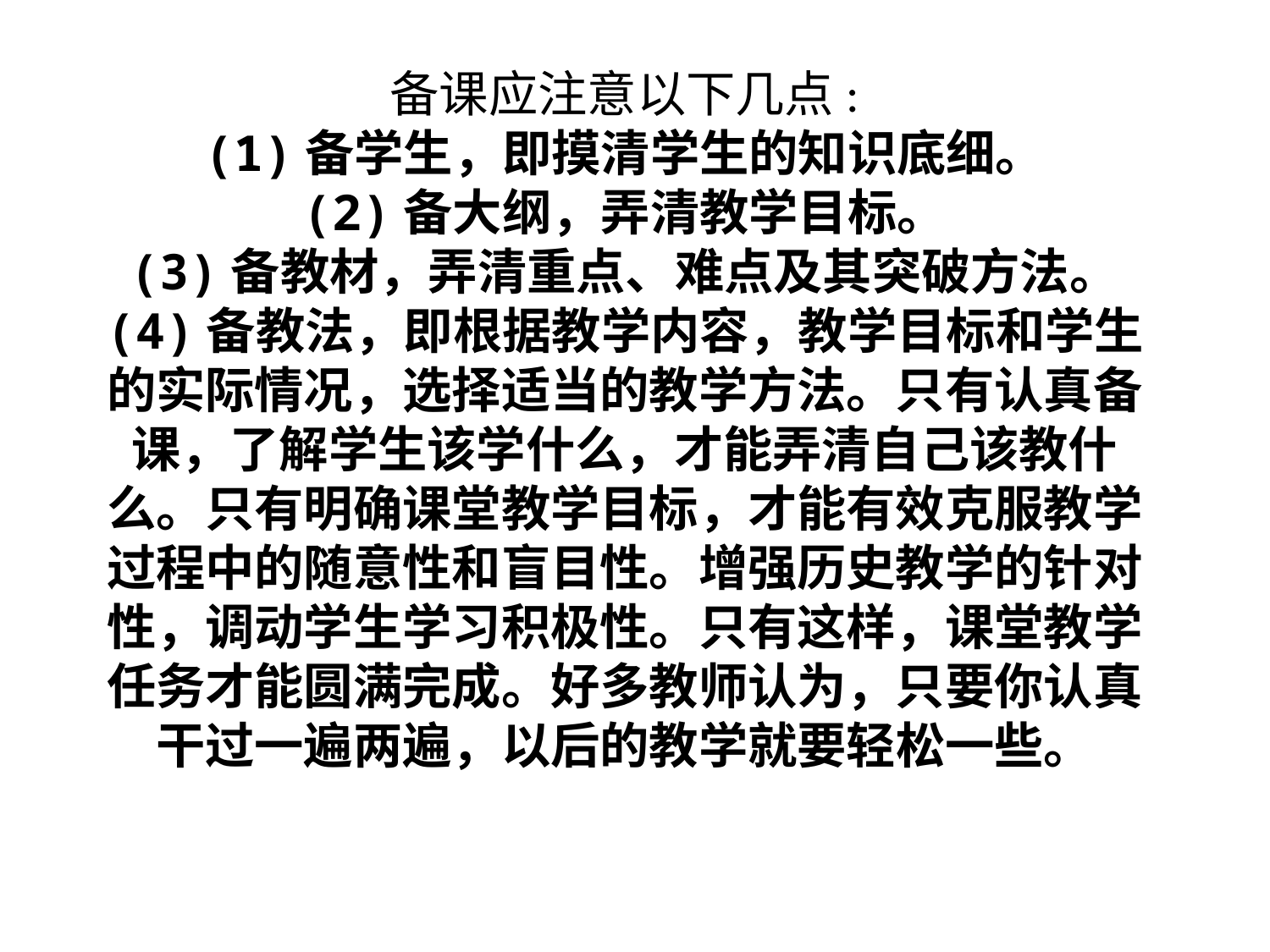

# 备课应注意以下几点: (1)备学生，即摸清学生的知识底细。 (2)备大纲，弄清教学目标。 (3)备教材，弄清重点、难点及其突破方法。 (4)备教法，即根据教学内容，教学目标和学生的实际情况，选择适当的教学方法。只有认真备课，了解学生该学什么，才能弄清自己该教什么。只有明确课堂教学目标，才能有效克服教学过程中的随意性和盲目性。增强历史教学的针对性，调动学生学习积极性。只有这样，课堂教学任务才能圆满完成。好多教师认为，只要你认真干过一遍两遍，以后的教学就要轻松一些。